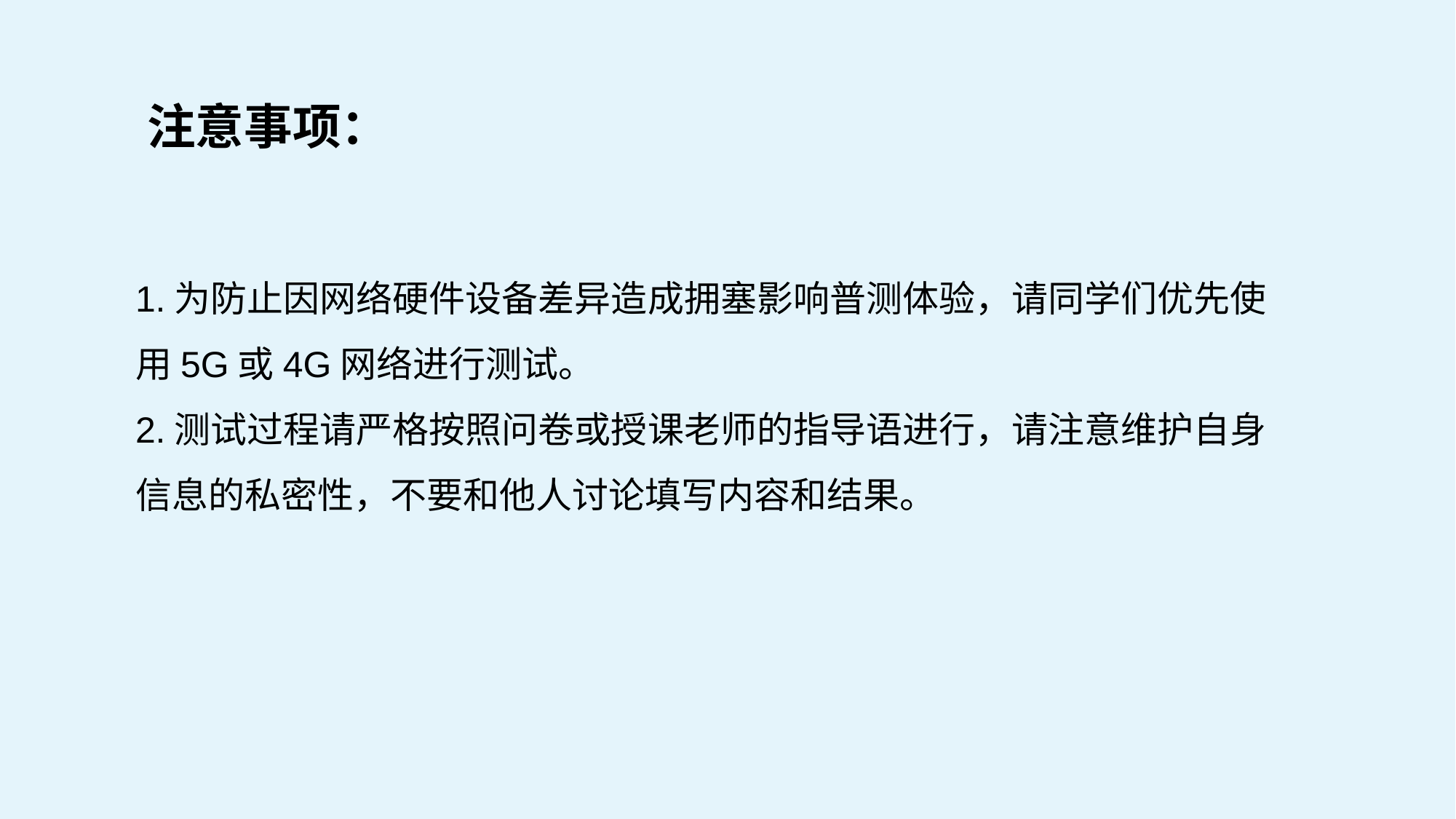

注意事项：
1.为防止因网络硬件设备差异造成拥塞影响普测体验，请同学们优先使用5G或4G网络进行测试。
2.测试过程请严格按照问卷或授课老师的指导语进行，请注意维护自身信息的私密性，不要和他人讨论填写内容和结果。